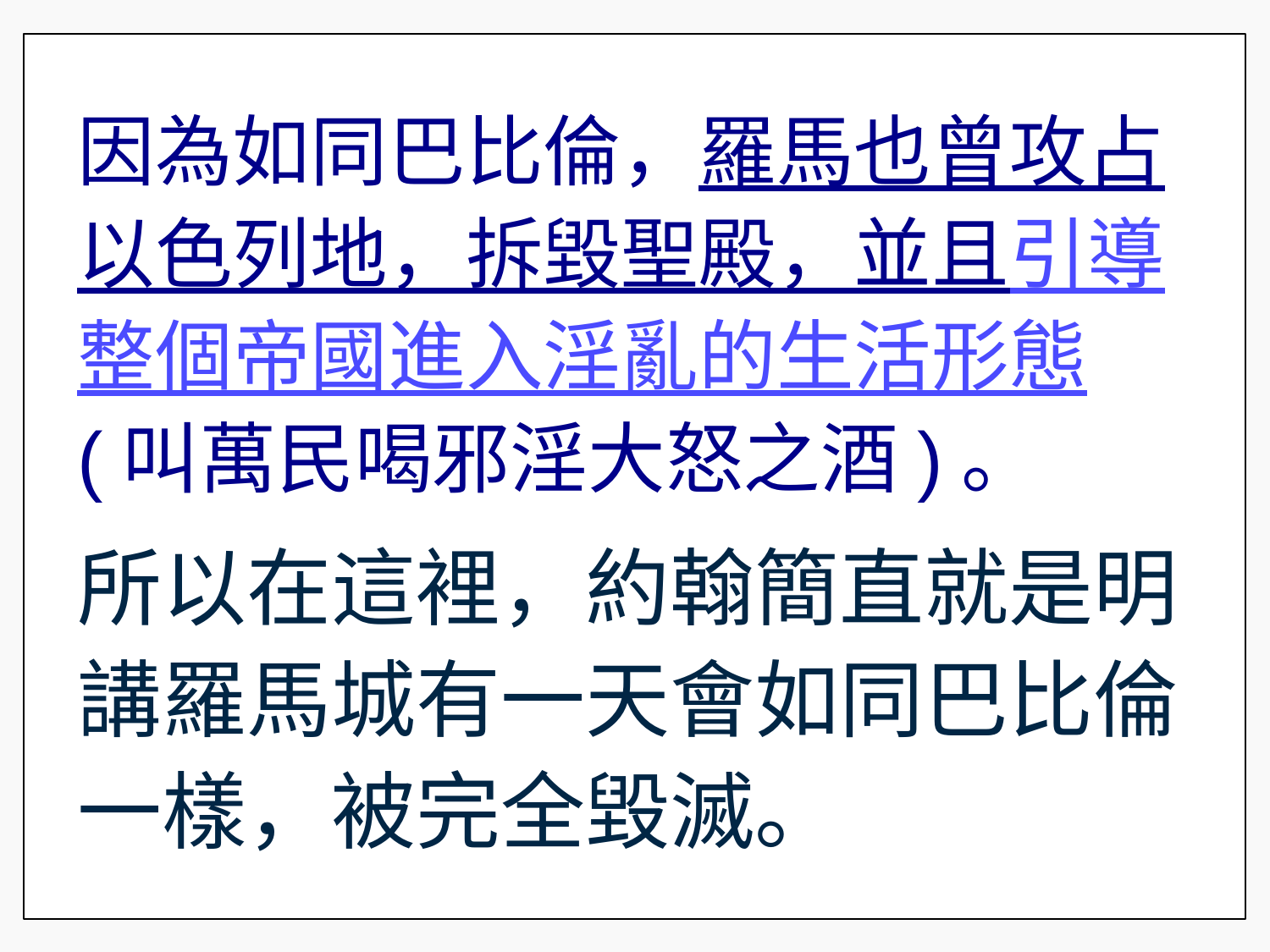

因為如同巴比倫，羅馬也曾攻占以色列地，拆毀聖殿，並且引導整個帝國進入淫亂的生活形態 (叫萬民喝邪淫大怒之酒)。
所以在這裡，約翰簡直就是明講羅馬城有一天會如同巴比倫一樣，被完全毀滅。